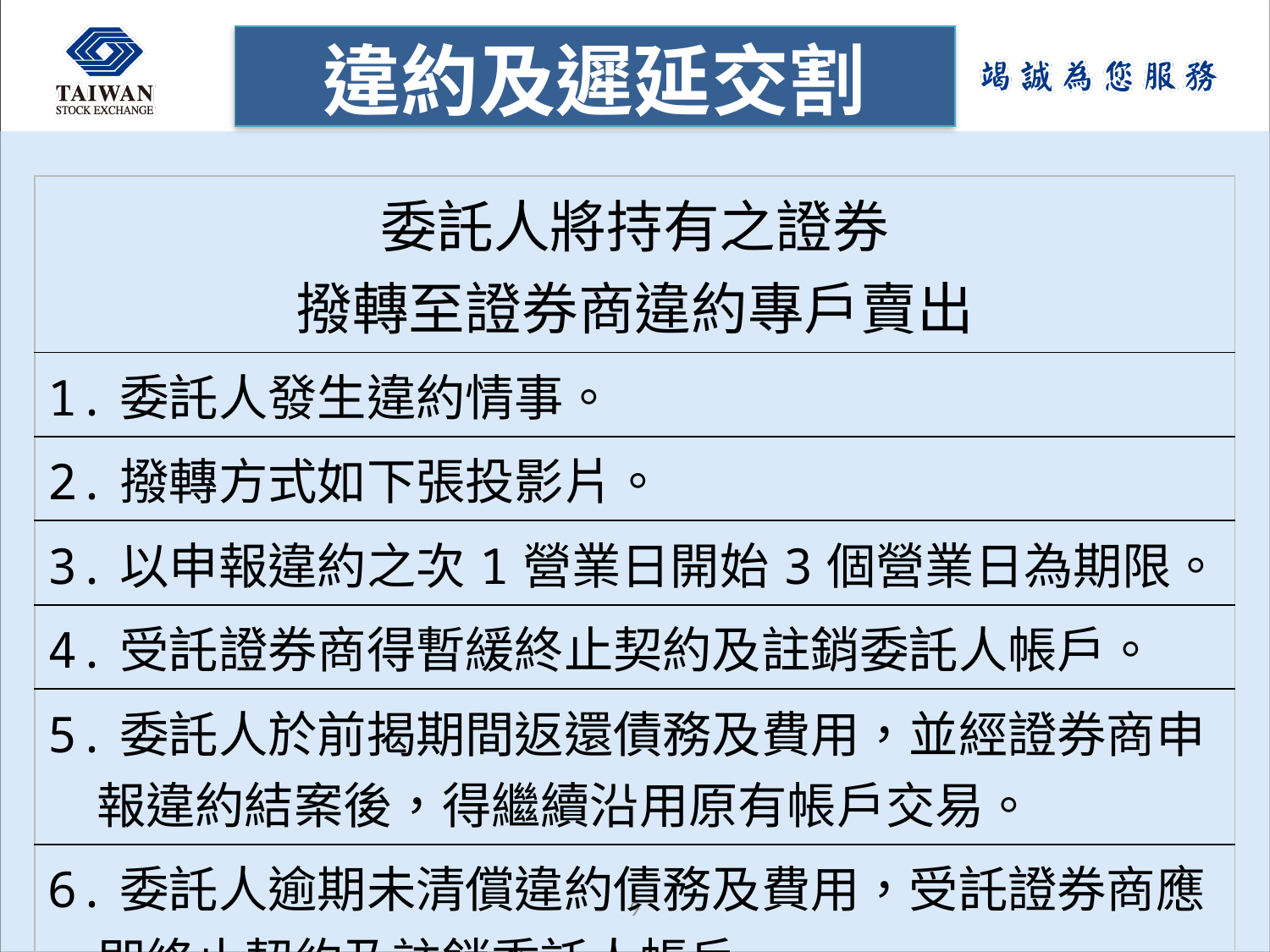

違約及遲延交割
| 委託人將持有之證券 撥轉至證券商違約專戶賣出 |
| --- |
| 1.委託人發生違約情事。 |
| 2.撥轉方式如下張投影片。 |
| 3.以申報違約之次1營業日開始3個營業日為期限。 |
| 4.受託證券商得暫緩終止契約及註銷委託人帳戶。 |
| 5.委託人於前揭期間返還債務及費用，並經證券商申報違約結案後，得繼續沿用原有帳戶交易。 |
| 6.委託人逾期未清償違約債務及費用，受託證券商應即終止契約及註銷委託人帳戶。 |
9